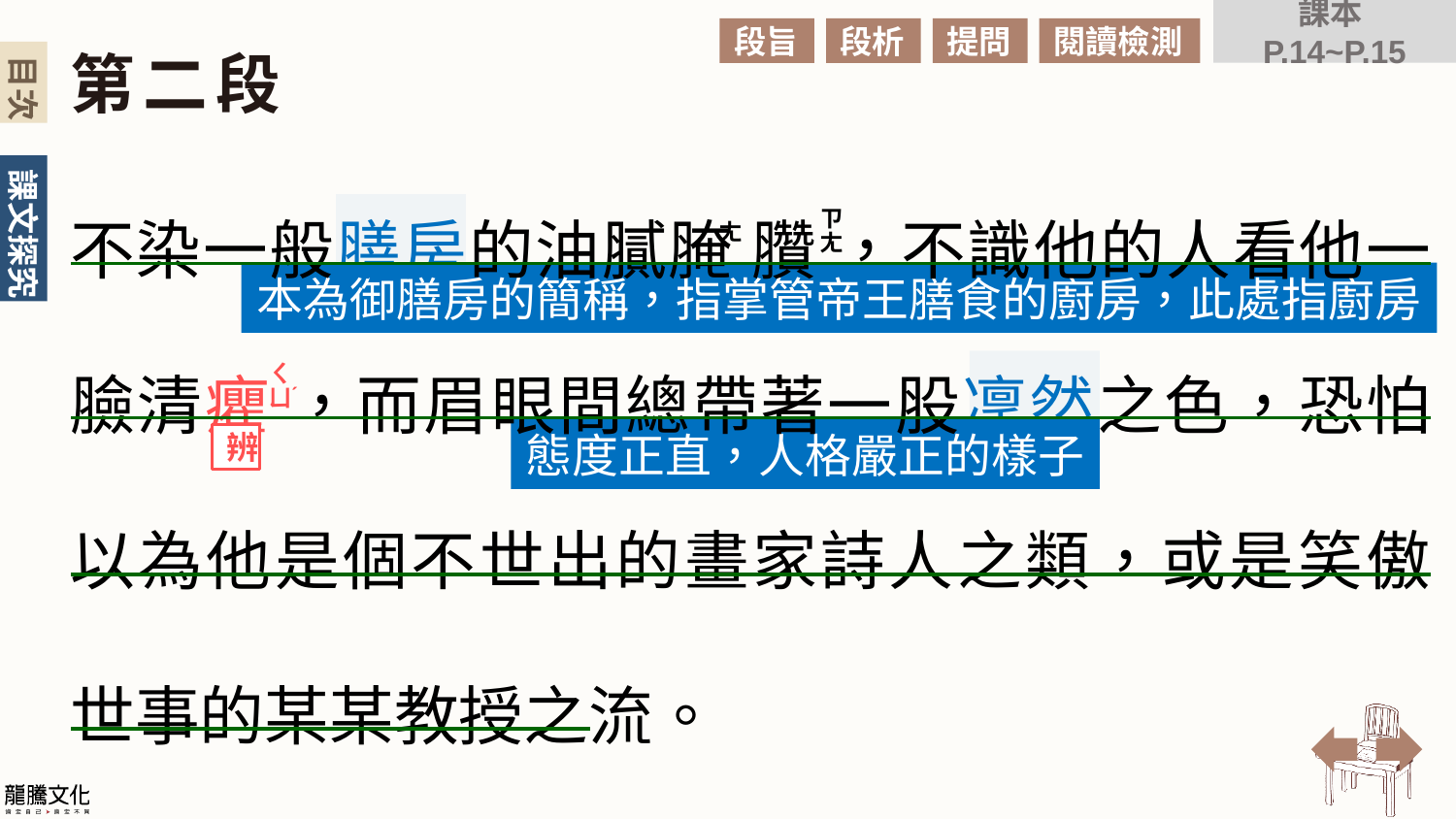

課本P.14~P.15
段旨
段析
提問
閱讀檢測
第二段
不染一般膳房的油膩腌 臢 ，不識他的人看他一臉清癯 ，而眉眼間總帶著一股凜然之色，恐怕以為他是個不世出的畫家詩人之類，或是笑傲世事的某某教授之流。

ㄗㄤ
ㄤ
本為御膳房的簡稱，指掌管帝王膳食的廚房，此處指廚房
ˊ
ㄑㄩ

態度正直，人格嚴正的樣子
辨